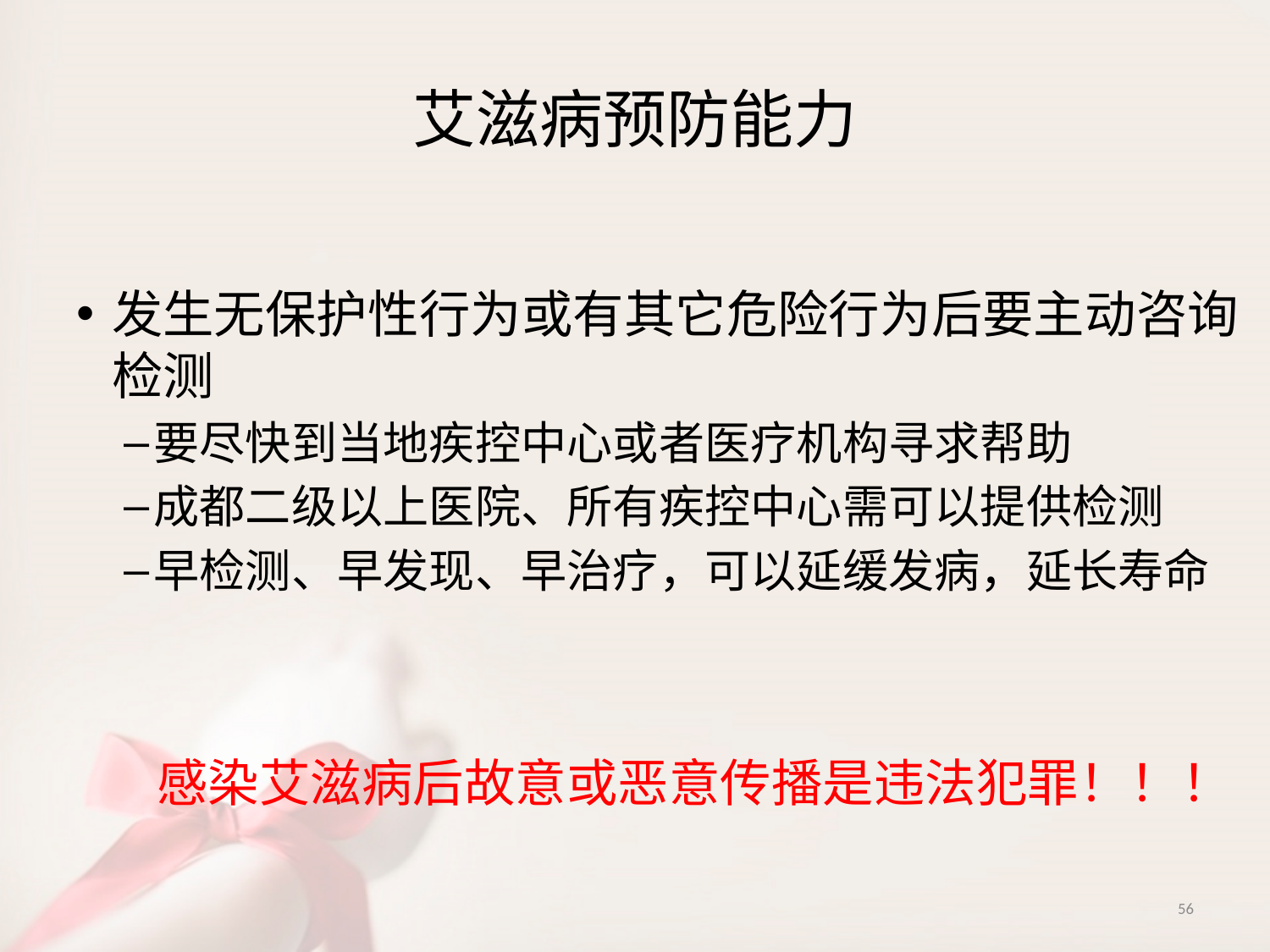

# 艾滋病预防能力

发生无保护性行为或有其它危险行为后要主动咨询检测
要尽快到当地疾控中心或者医疗机构寻求帮助
成都二级以上医院、所有疾控中心需可以提供检测
早检测、早发现、早治疗，可以延缓发病，延长寿命

      感染艾滋病后故意或恶意传播是违法犯罪！！！

56